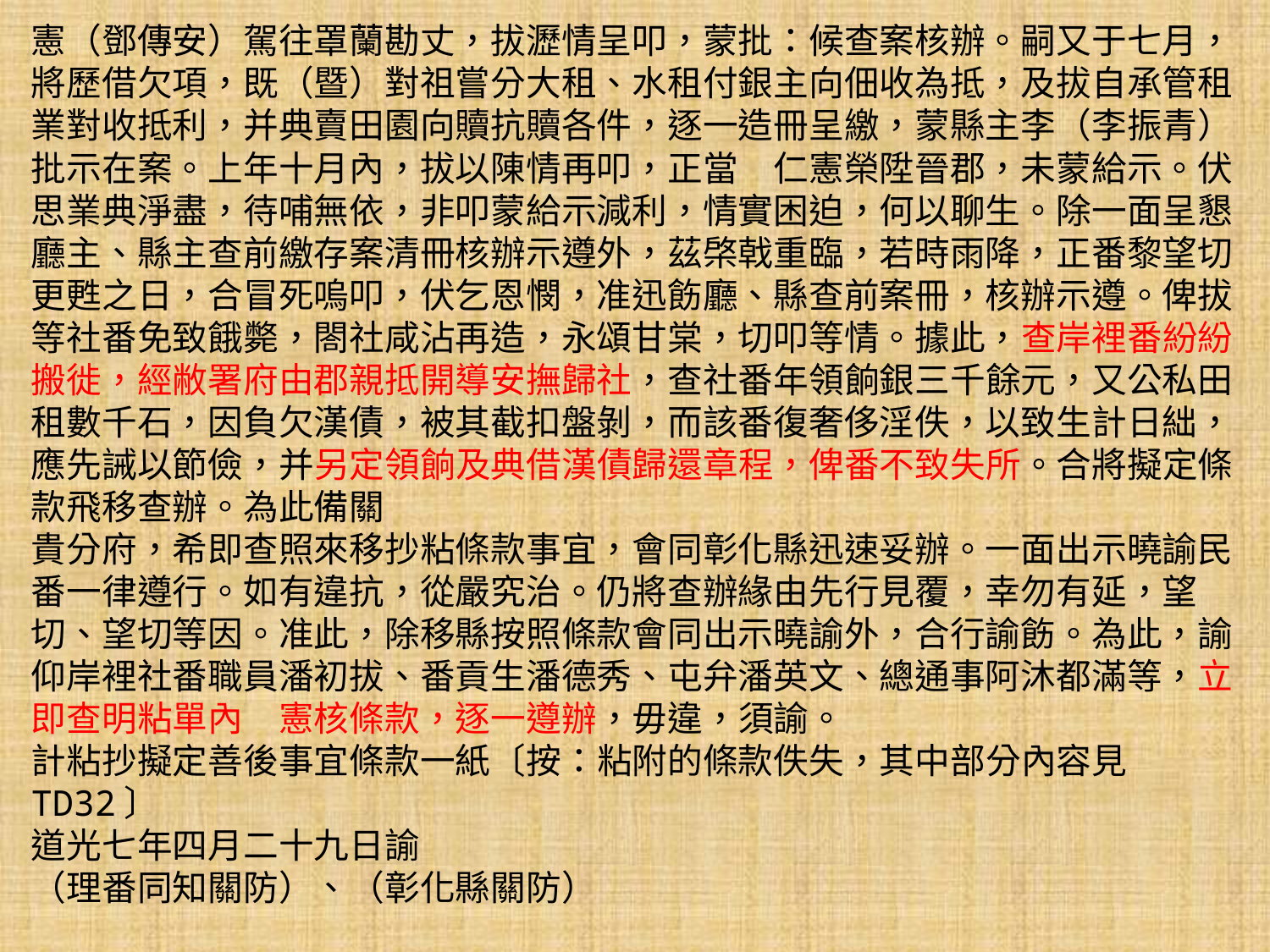

憲（鄧傳安）駕往罩蘭勘丈，拔瀝情呈叩，蒙批：候查案核辦。嗣又于七月，將歷借欠項，既（暨）對祖嘗分大租、水租付銀主向佃收為抵，及拔自承管租業對收抵利，并典賣田園向贖抗贖各件，逐一造冊呈繳，蒙縣主李（李振青）批示在案。上年十月內，拔以陳情再叩，正當　仁憲榮陞晉郡，未蒙給示。伏思業典淨盡，待哺無依，非叩蒙給示減利，情實困迫，何以聊生。除一面呈懇廳主、縣主查前繳存案清冊核辦示遵外，茲棨戟重臨，若時雨降，正番黎望切更甦之日，合冒死嗚叩，伏乞恩憫，准迅飭廳、縣查前案冊，核辦示遵。俾拔等社番免致餓斃，閤社咸沾再造，永頌甘棠，切叩等情。據此，查岸裡番紛紛搬徙，經敝署府由郡親抵開導安撫歸社，查社番年領餉銀三千餘元，又公私田租數千石，因負欠漢債，被其截扣盤剝，而該番復奢侈淫佚，以致生計日絀，應先誡以節儉，并另定領餉及典借漢債歸還章程，俾番不致失所。合將擬定條款飛移查辦。為此備關
貴分府，希即查照來移抄粘條款事宜，會同彰化縣迅速妥辦。一面出示曉諭民番一律遵行。如有違抗，從嚴究治。仍將查辦緣由先行見覆，幸勿有延，望切、望切等因。准此，除移縣按照條款會同出示曉諭外，合行諭飭。為此，諭仰岸裡社番職員潘初拔、番貢生潘德秀、屯弁潘英文、總通事阿沐都滿等，立即查明粘單內　憲核條款，逐一遵辦，毋違，須諭。
計粘抄擬定善後事宜條款一紙〔按：粘附的條款佚失，其中部分內容見TD32〕
道光七年四月二十九日諭
（理番同知關防）、（彰化縣關防）